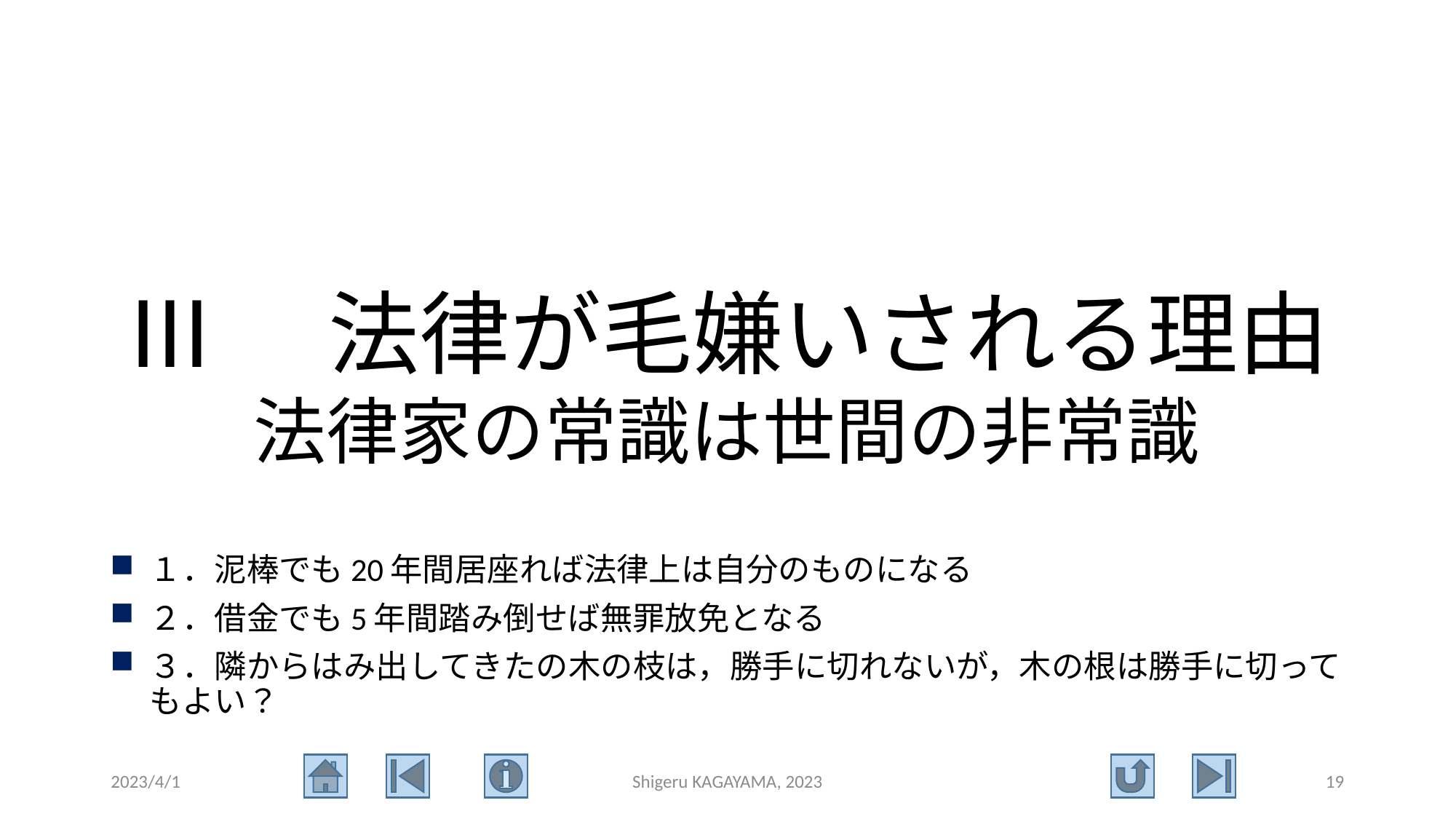

# Ⅲ　法律が毛嫌いされる理由 法律家の常識は世間の非常識
１．泥棒でも20年間居座れば法律上は自分のものになる
２．借金でも5年間踏み倒せば無罪放免となる
３．隣からはみ出してきたの木の枝は，勝手に切れないが，木の根は勝手に切ってもよい？
2023/4/1
Shigeru KAGAYAMA, 2023
19